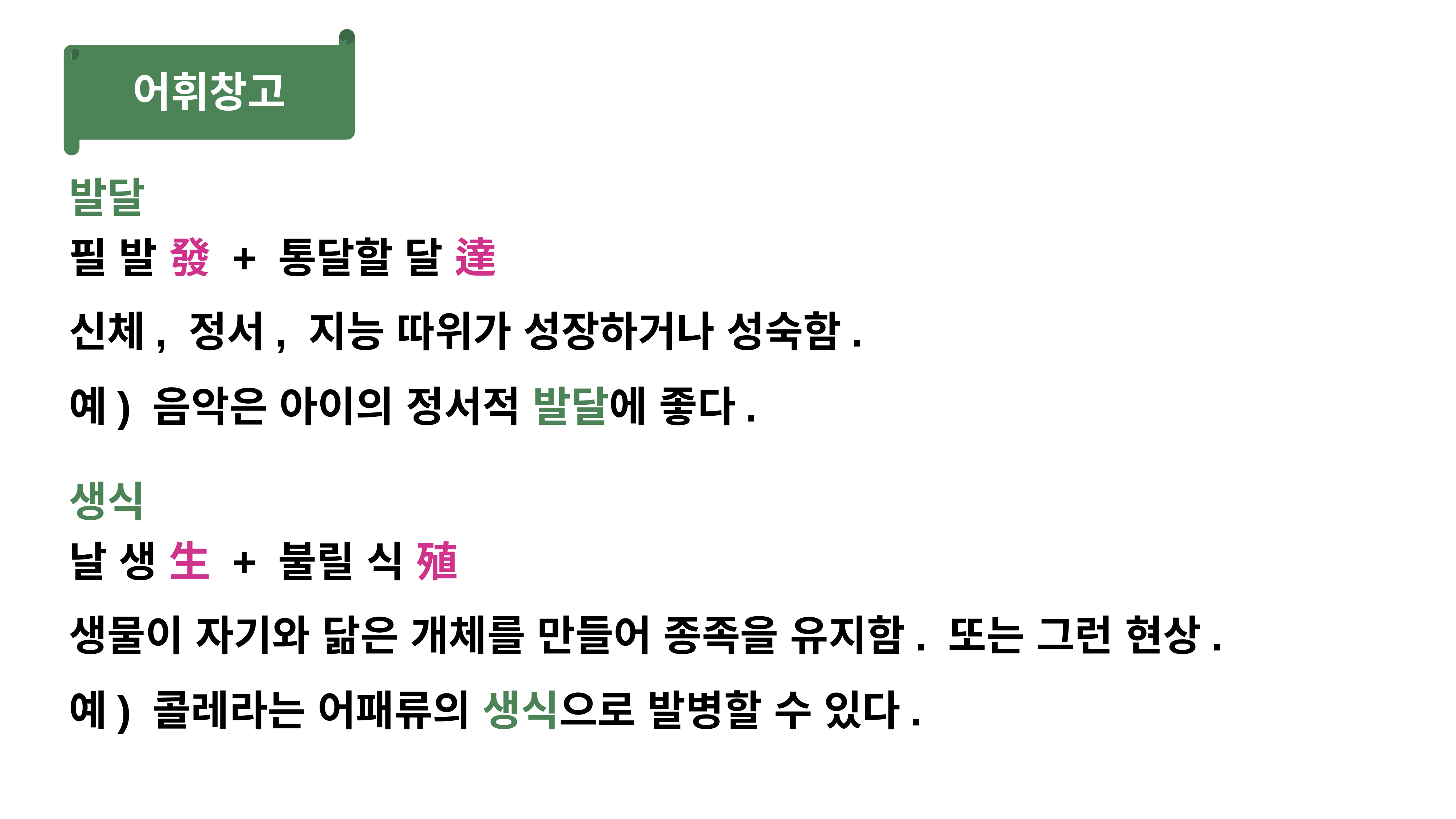

어휘창고
발달
필 발 發 + 통달할 달 達
신체, 정서, 지능 따위가 성장하거나 성숙함.
예) 음악은 아이의 정서적 발달에 좋다.
생식
날 생 生 + 불릴 식 殖
생물이 자기와 닮은 개체를 만들어 종족을 유지함. 또는 그런 현상.
예) 콜레라는 어패류의 생식으로 발병할 수 있다.